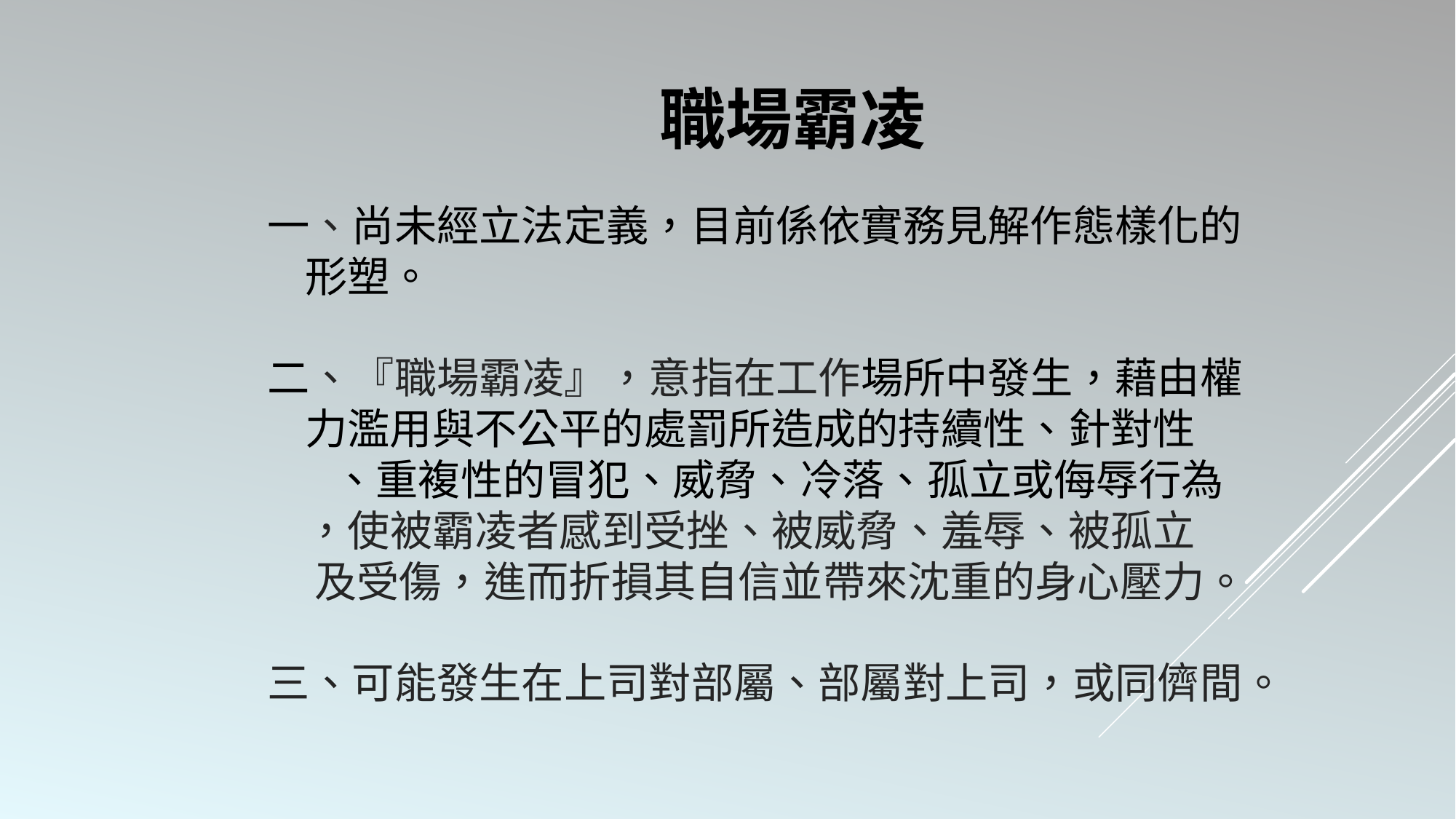

職場霸凌
# 一、尚未經立法定義，目前係依實務見解作態樣化的 形塑。 二、『職場霸凌』，意指在工作場所中發生，藉由權 力濫用與不公平的處罰所造成的持續性、針對性 、重複性的冒犯、威脅、冷落、孤立或侮辱行為 ，使被霸凌者感到受挫、被威脅、羞辱、被孤立 及受傷，進而折損其自信並帶來沈重的身心壓力。 三、可能發生在上司對部屬、部屬對上司，或同儕間。